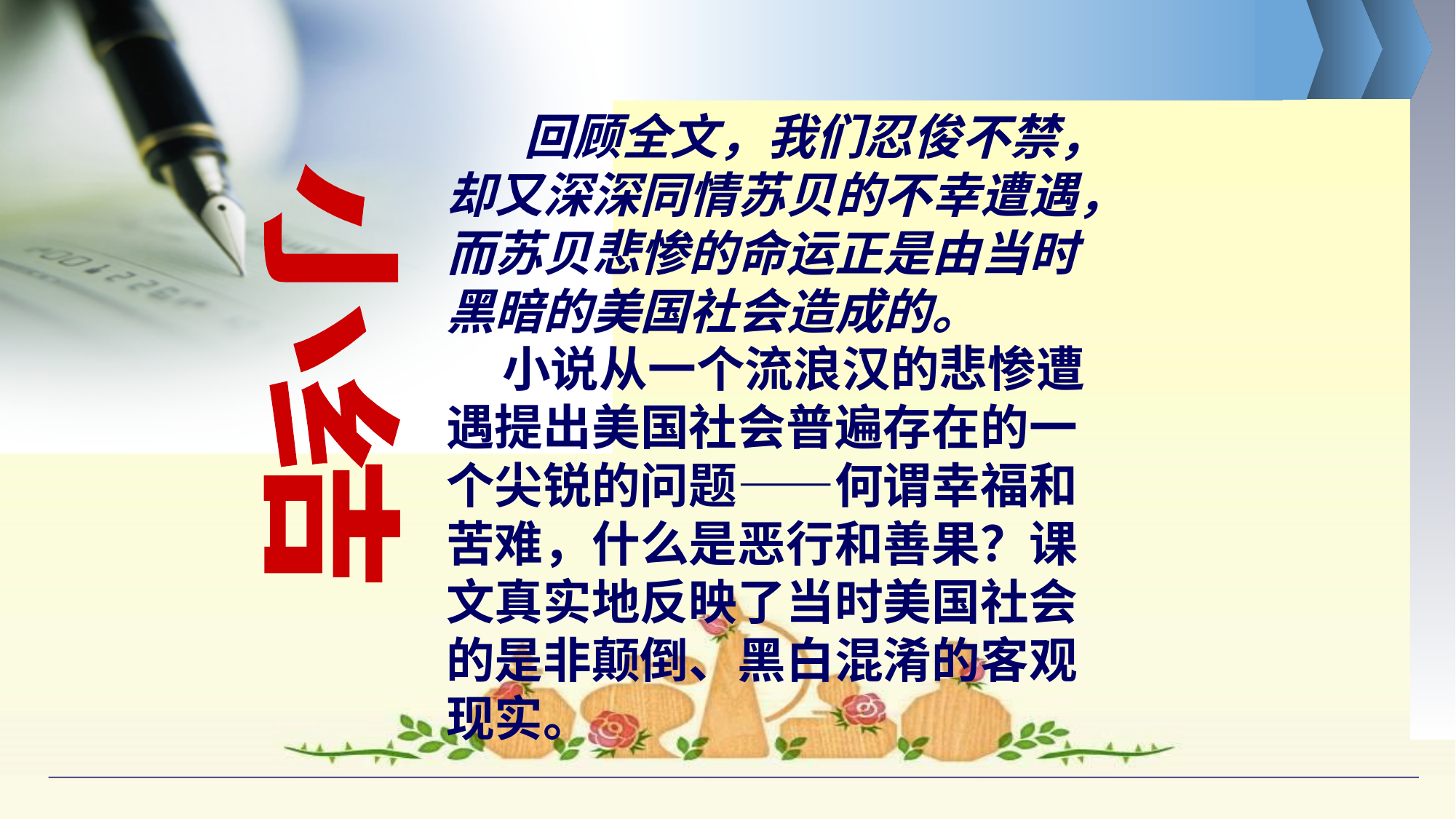

回顾全文，我们忍俊不禁，却又深深同情苏贝的不幸遭遇，而苏贝悲惨的命运正是由当时黑暗的美国社会造成的。
    小说从一个流浪汉的悲惨遭遇提出美国社会普遍存在的一个尖锐的问题——何谓幸福和苦难，什么是恶行和善果？课文真实地反映了当时美国社会的是非颠倒、黑白混淆的客观现实。
小结